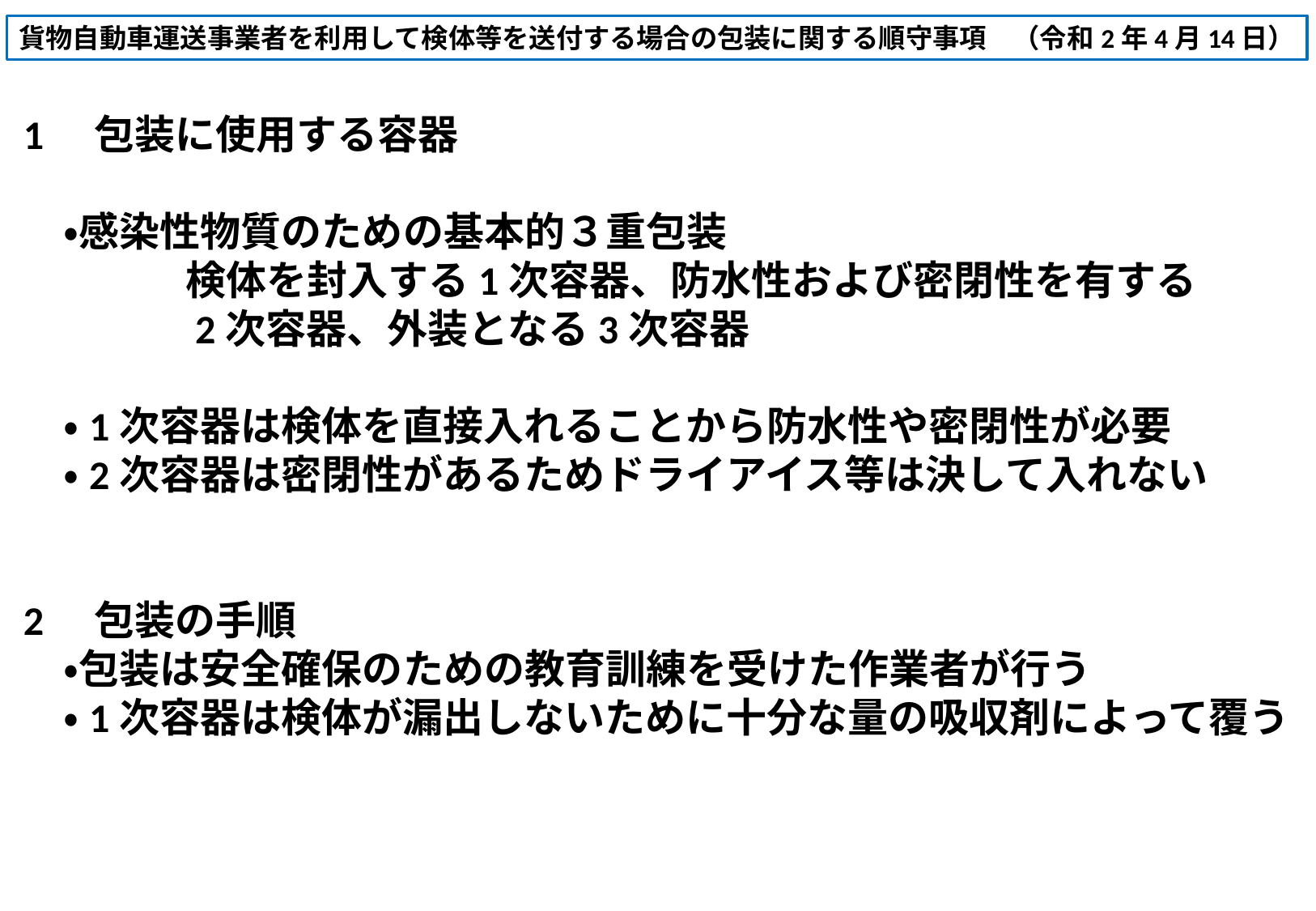

貨物自動車運送事業者を利用して検体等を送付する場合の包装に関する順守事項　（令和2年4月14日）
1　包装に使用する容器

　・感染性物質のための基本的３重包装
　　　　検体を封入する1次容器、防水性および密閉性を有する
　　　　2次容器、外装となる3次容器

　・1次容器は検体を直接入れることから防水性や密閉性が必要
　・2次容器は密閉性があるためドライアイス等は決して入れない

2　包装の手順
　・包装は安全確保のための教育訓練を受けた作業者が行う
　・1次容器は検体が漏出しないために十分な量の吸収剤によって覆う